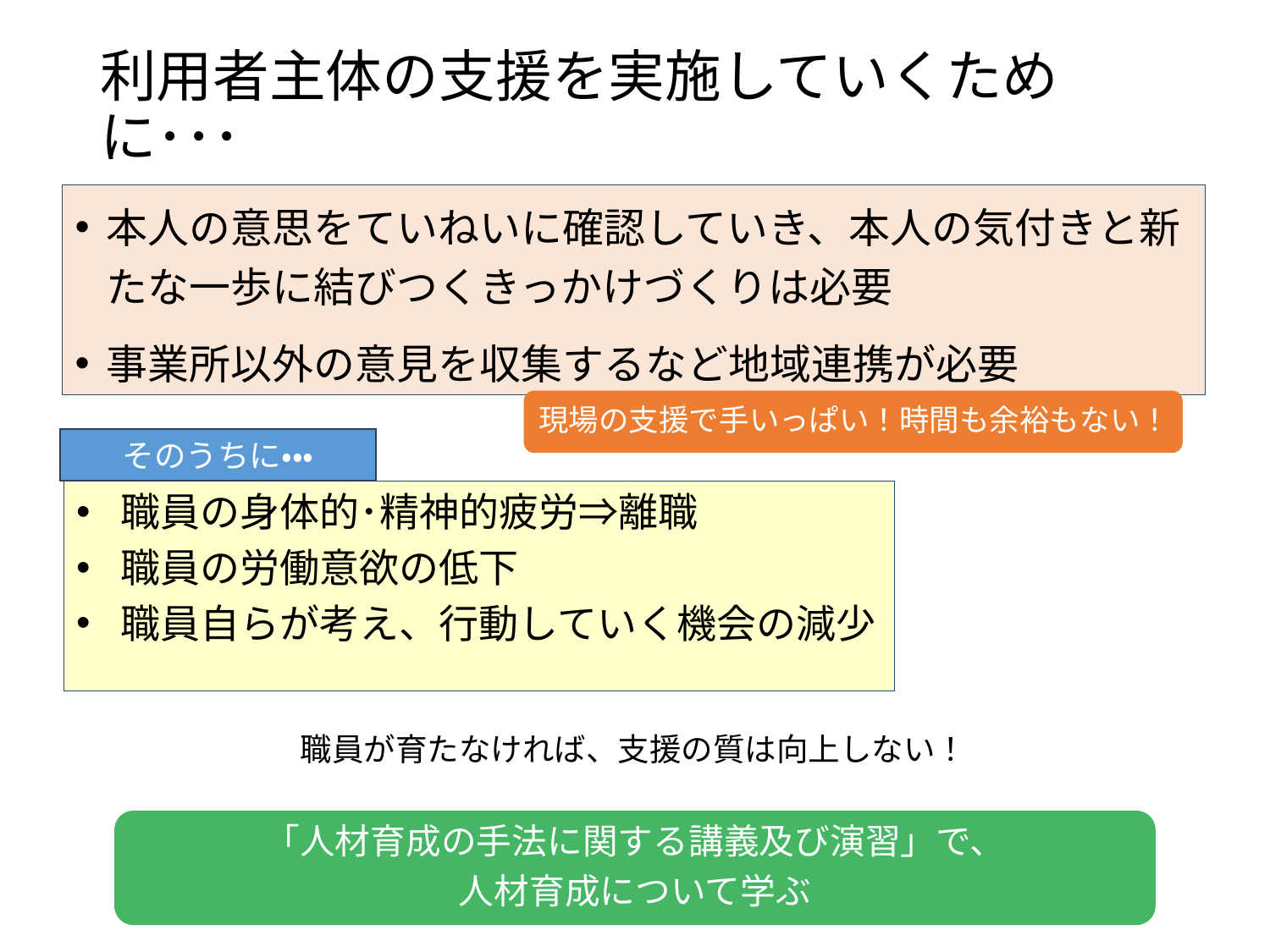

# 利用者主体の支援を実施していくために･･･
本人の意思をていねいに確認していき、本人の気付きと新たな一歩に結びつくきっかけづくりは必要
事業所以外の意見を収集するなど地域連携が必要
現場の支援で手いっぱい！時間も余裕もない！
そのうちに・・・
職員の身体的･精神的疲労⇒離職
職員の労働意欲の低下
職員自らが考え、行動していく機会の減少
職員が育たなければ、支援の質は向上しない！

「人材育成の手法に関する講義及び演習」で、
人材育成について学ぶ